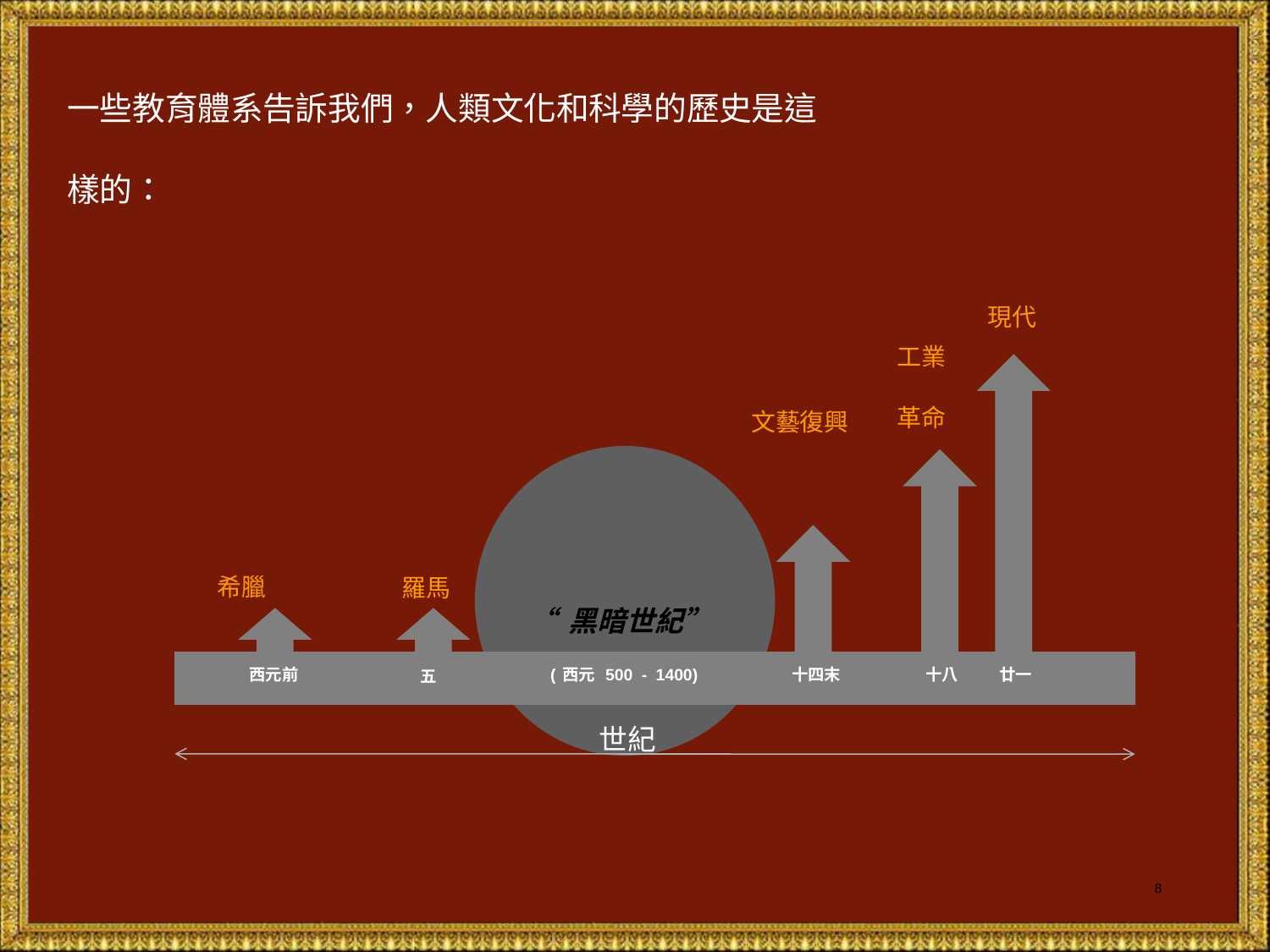

一些教育體系告訴我們，人類文化和科學的歷史是這樣的：
現代

羅馬

西元前
(西元 500  -  1400)
十四末
十八
廿一
五
世紀
工業
革命
文藝復興

希臘
“黑暗世紀”
8